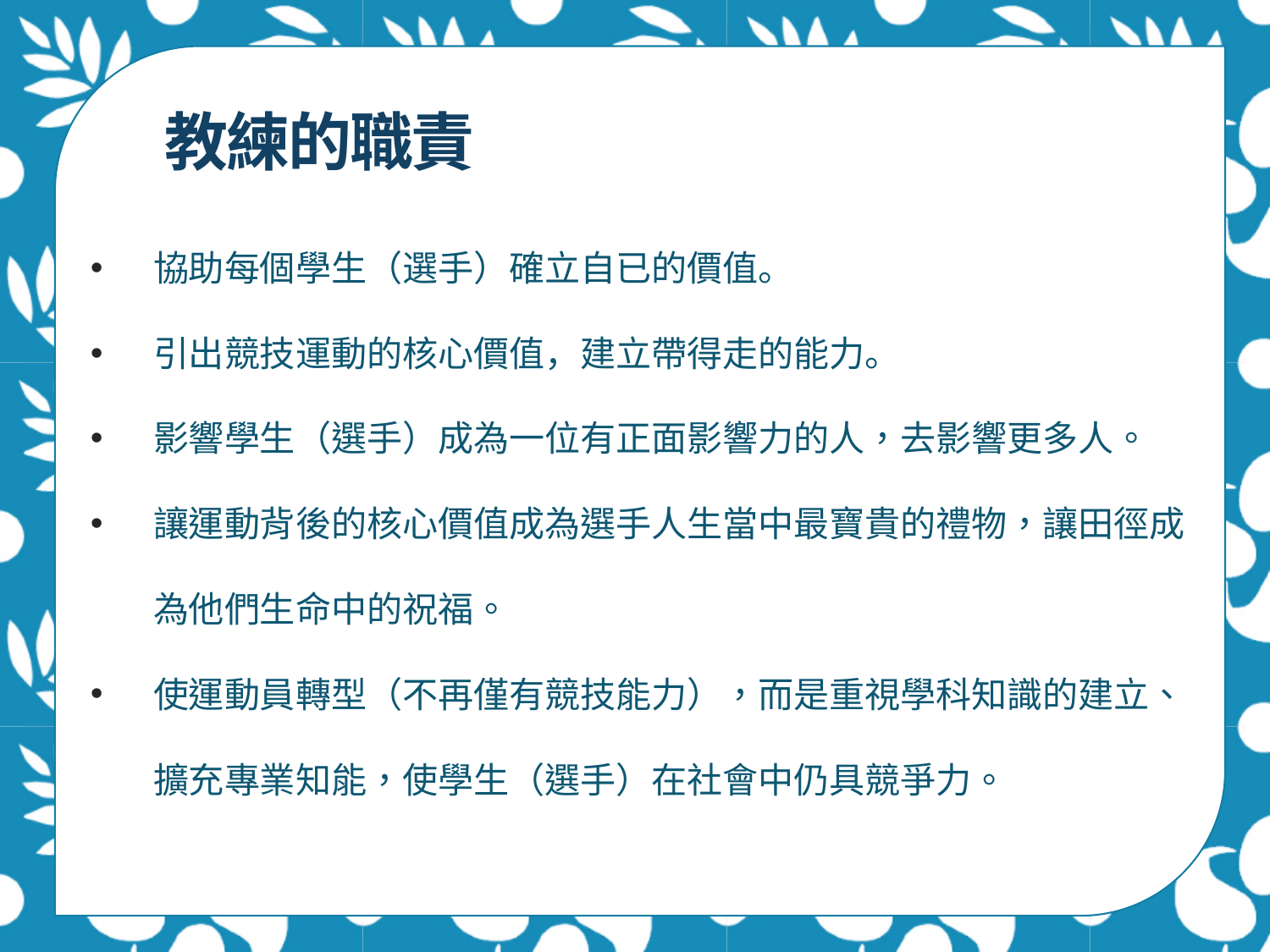

教練的職責
協助每個學生（選手）確立自已的價值。
引出競技運動的核心價值，建立帶得走的能力。
影響學生（選手）成為一位有正面影響力的人，去影響更多人。
讓運動背後的核心價值成為選手人生當中最寶貴的禮物，讓田徑成為他們生命中的祝福。
使運動員轉型（不再僅有競技能力），而是重視學科知識的建立、擴充專業知能，使學生（選手）在社會中仍具競爭力。